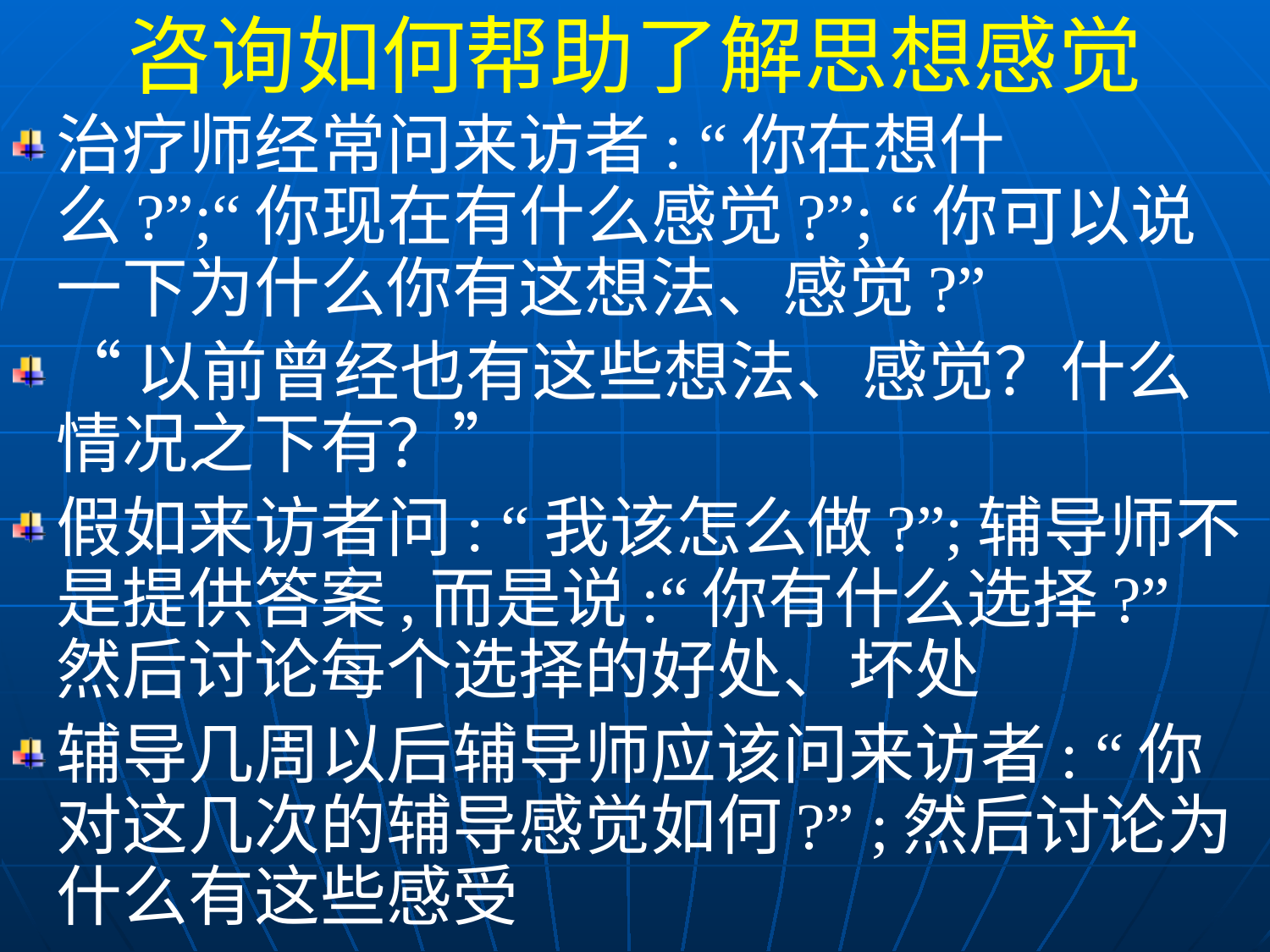

咨询如何帮助了解思想感觉
治疗师经常问来访者: “你在想什么?”;“你现在有什么感觉?”; “你可以说一下为什么你有这想法、感觉?”
“以前曾经也有这些想法、感觉？什么情况之下有？”
假如来访者问: “我该怎么做?”;辅导师不是提供答案,而是说:“你有什么选择?” 然后讨论每个选择的好处、坏处
辅导几周以后辅导师应该问来访者: “你对这几次的辅导感觉如何?” ;然后讨论为什么有这些感受